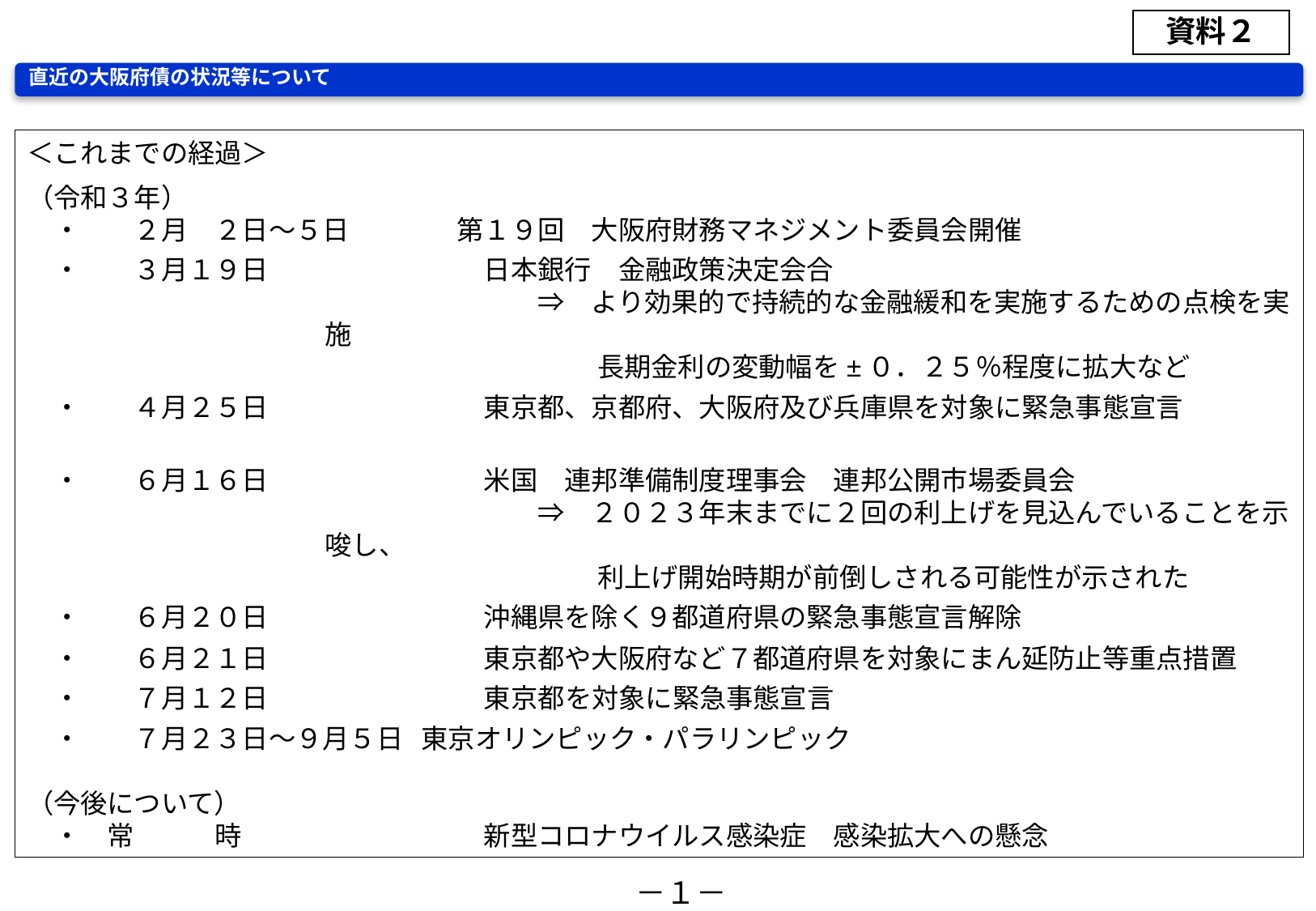

資料２
直近の大阪府債の状況等について
＜これまでの経過＞

（令和３年）
　・　　２月　２日～５日　　　　第１９回　大阪府財務マネジメント委員会開催

　・　　３月１９日　　　　　　　　日本銀行　金融政策決定会合
　　　　　　　　　　　　　　　　　　　⇒　より効果的で持続的な金融緩和を実施するための点検を実施
　　　　　　　　　　　　　　　　　　　　　 長期金利の変動幅を±０．２５％程度に拡大など

　・　　４月２５日　　　　　　　　東京都、京都府、大阪府及び兵庫県を対象に緊急事態宣言

　・　　６月１６日　　　　　　　　米国　連邦準備制度理事会　連邦公開市場委員会
　　　　　　　　　　　　　　　　　　　⇒　２０２３年末までに２回の利上げを見込んでいることを示唆し、
　　　　　　　　　　　　　　　　　　　　　 利上げ開始時期が前倒しされる可能性が示された

　・　　６月２０日　　　　　　　　沖縄県を除く９都道府県の緊急事態宣言解除

　　・　　６月２１日　　　　　　　　東京都や大阪府など７都道府県を対象にまん延防止等重点措置

　　・　　７月１２日　　　　　　　　東京都を対象に緊急事態宣言

　・　　７月２３日～９月５日   東京オリンピック・パラリンピック

（今後について）
　・　常　　　時　　　　　　　　　新型コロナウイルス感染症　感染拡大への懸念
－１－